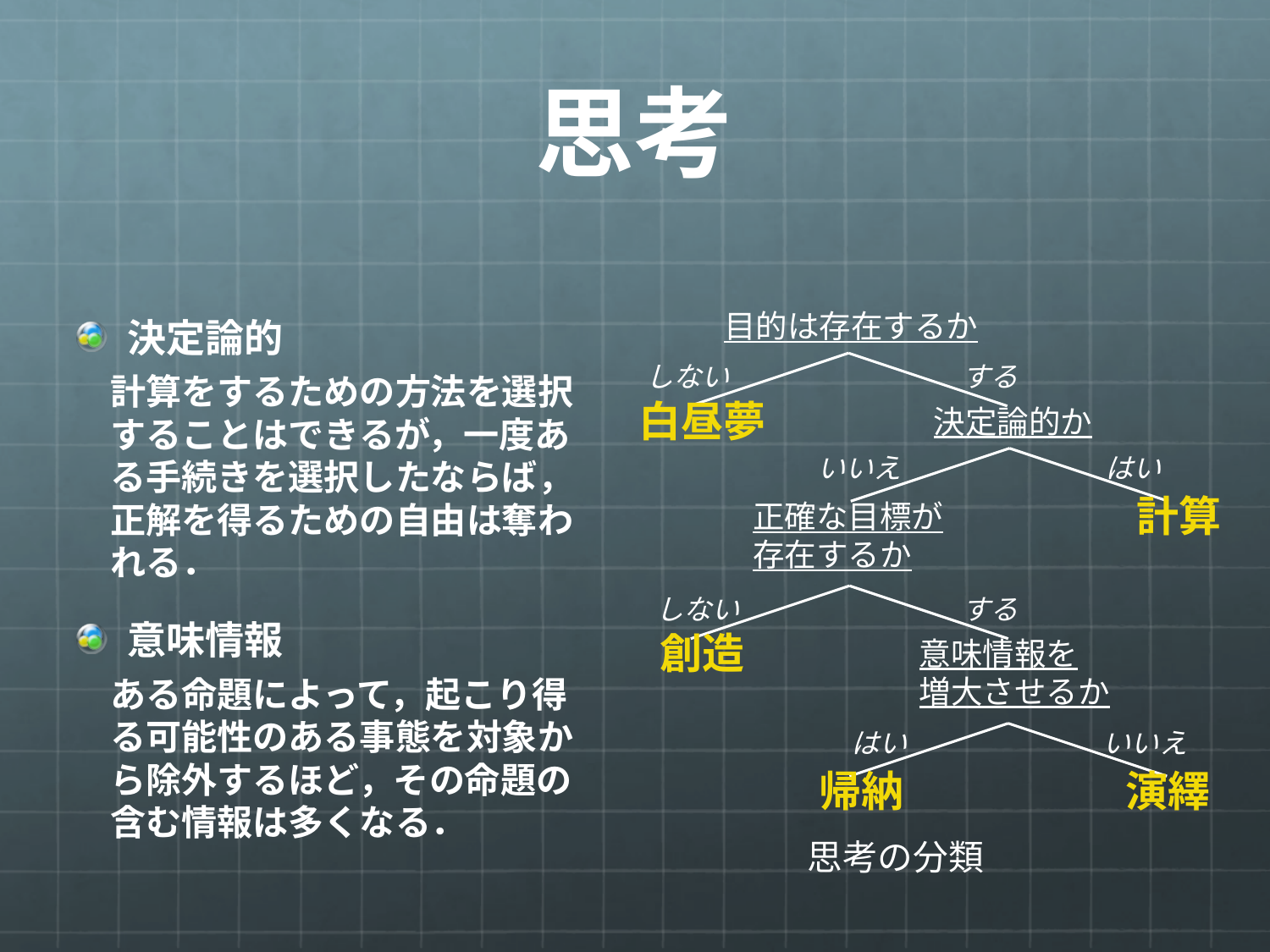

# 思考
目的は存在するか
しない

する
白昼夢
決定論的か
いいえ
はい

計算
正確な目標が
存在するか
しない

する
創造
意味情報を
増大させるか
はい
いいえ

帰納
演繹
思考の分類
決定論的
計算をするための方法を選択することはできるが，一度ある手続きを選択したならば，正解を得るための自由は奪われる．
意味情報
ある命題によって，起こり得る可能性のある事態を対象から除外するほど，その命題の含む情報は多くなる．